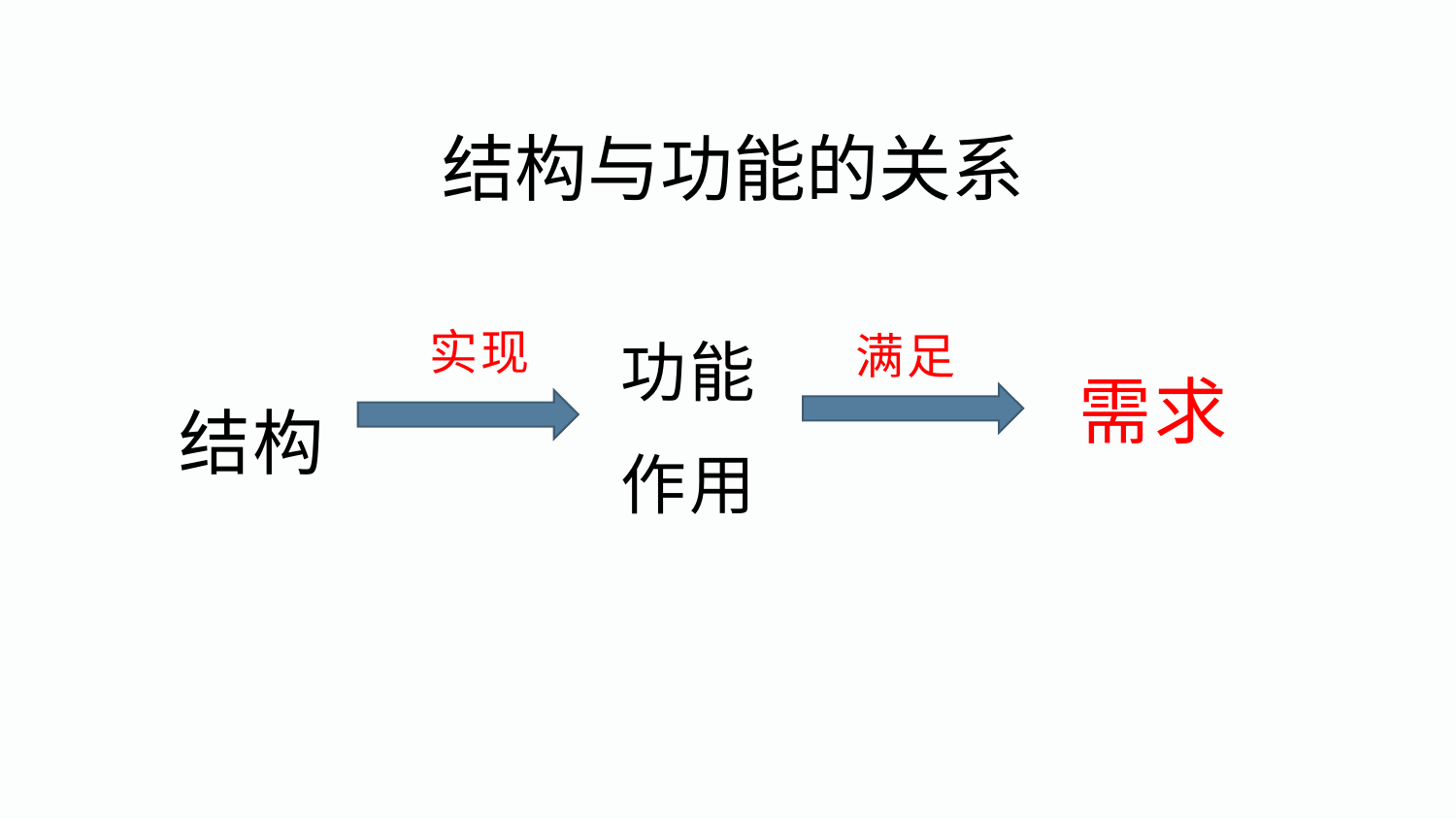

结构与功能的关系
 实现
 满足
功能
作用
 需求
 结构